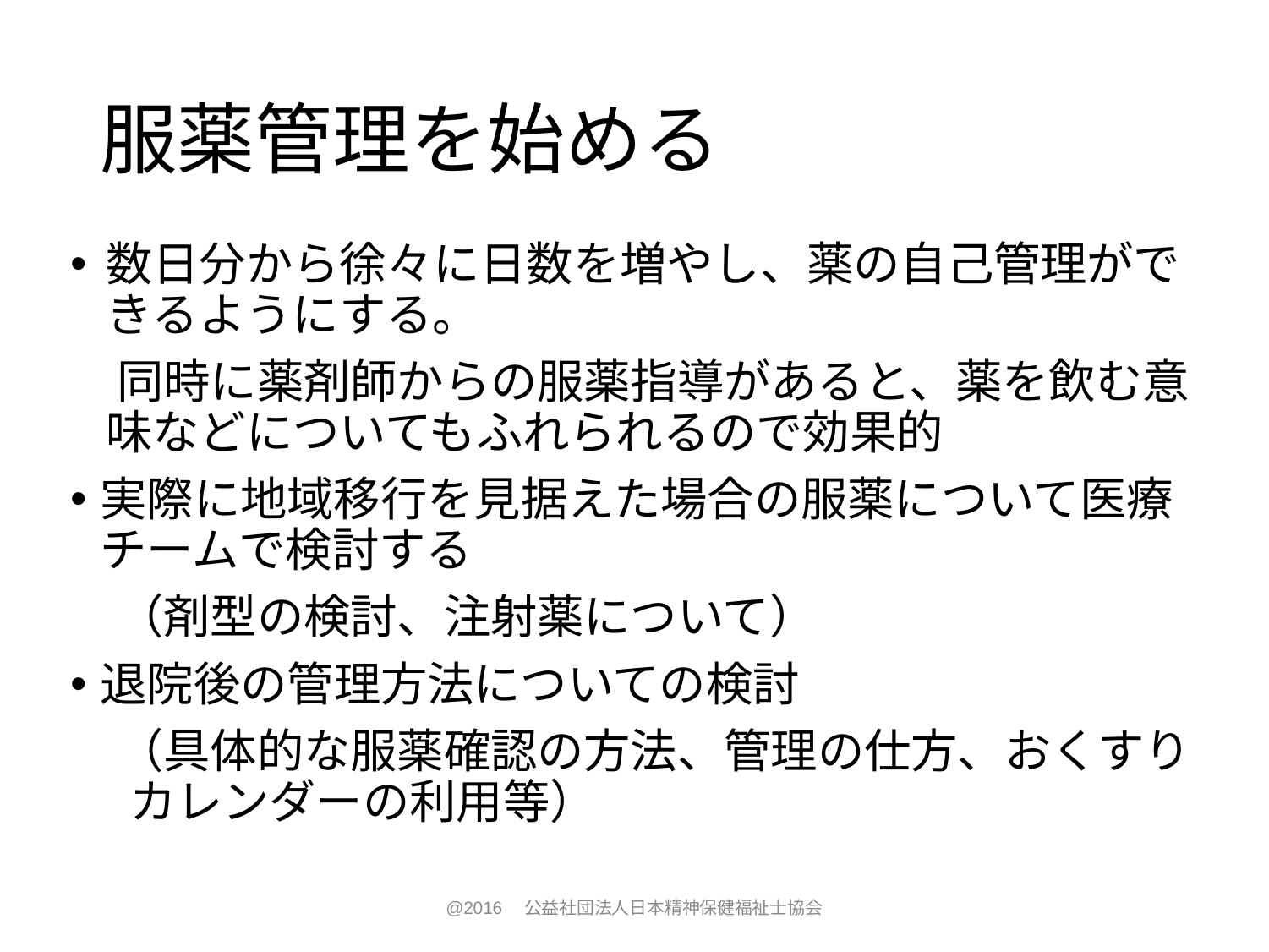

# 服薬管理を始める
数日分から徐々に日数を増やし、薬の自己管理ができるようにする。
　同時に薬剤師からの服薬指導があると、薬を飲む意味などについてもふれられるので効果的
実際に地域移行を見据えた場合の服薬について医療チームで検討する
　（剤型の検討、注射薬について）
退院後の管理方法についての検討
　（具体的な服薬確認の方法、管理の仕方、おくすりカレンダーの利用等）
@2016　公益社団法人日本精神保健福祉士協会